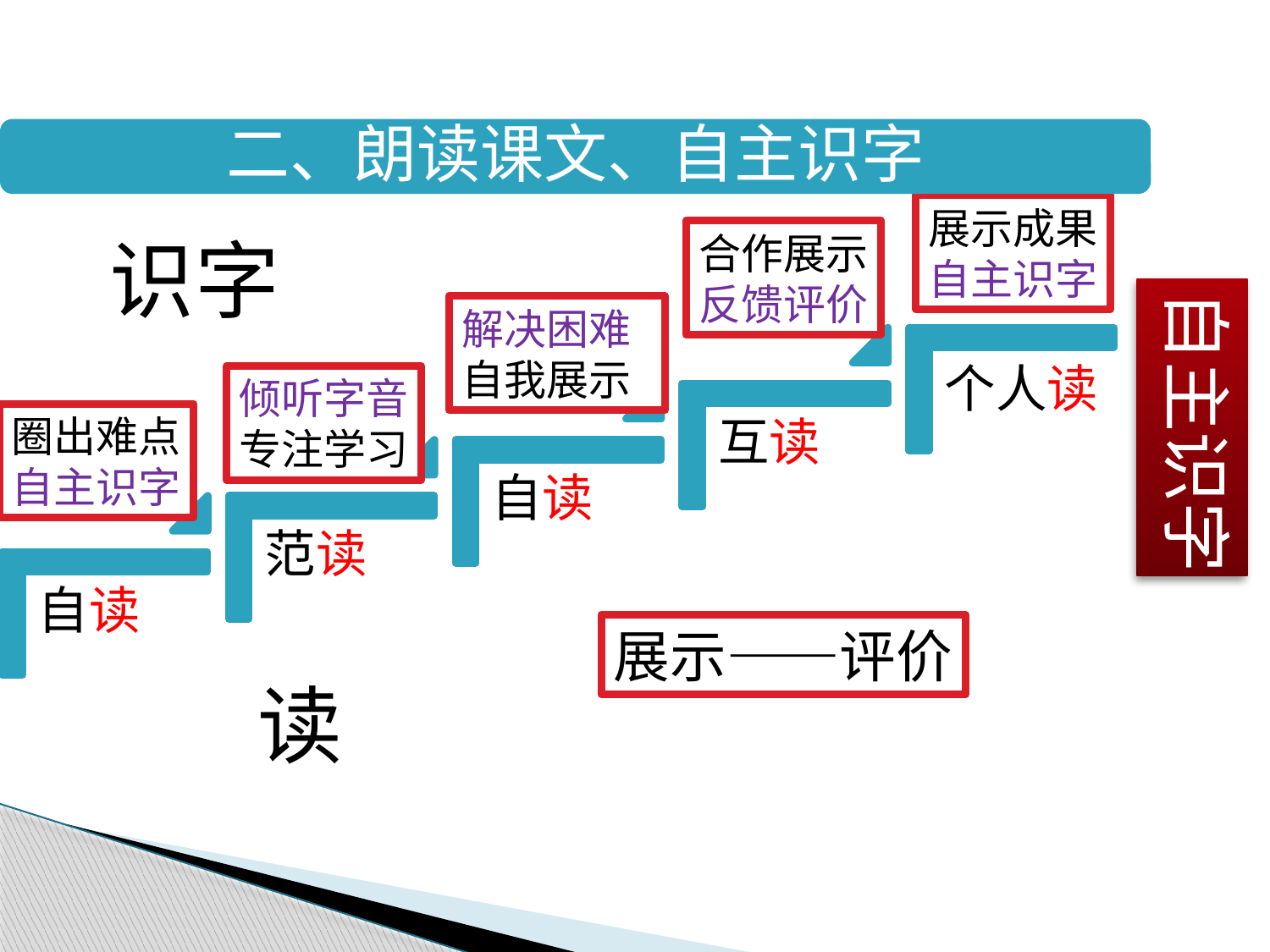

二、朗读课文、自主识字
展示成果
自主识字
自读
范读
自读
互读
个人读
合作展示
反馈评价
识字
自主识字
解决困难
自我展示
倾听字音
专注学习
圈出难点
自主识字
展示——评价
读